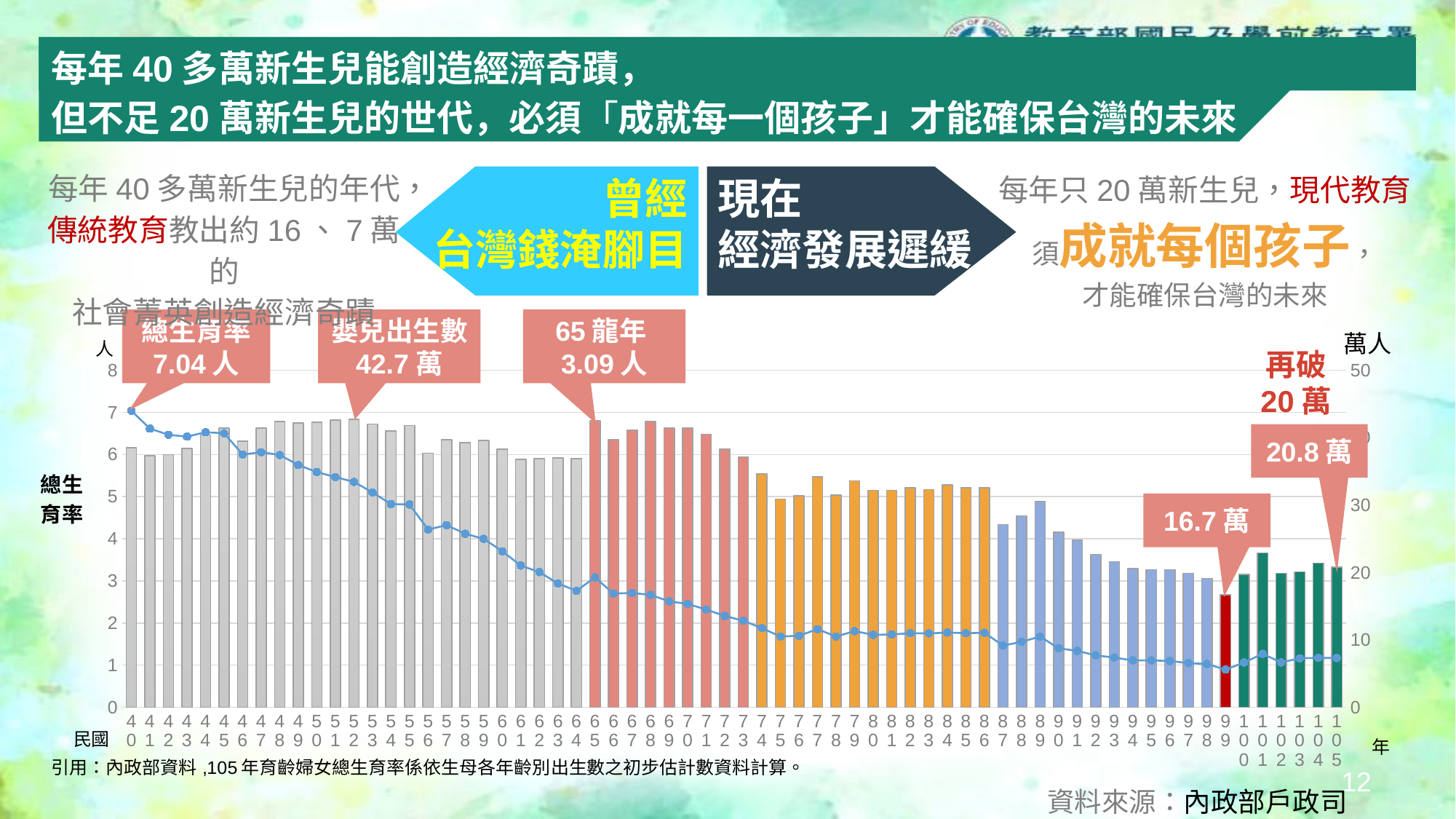

每年40多萬新生兒能創造經濟奇蹟，
但不足20萬新生兒的世代，必須「成就每一個孩子」才能確保台灣的未來

每年40多萬新生兒的年代，
傳統教育教出約16、7萬的
社會菁英創造經濟奇蹟
每年只20萬新生兒，現代教育須成就每個孩子，
才能確保台灣的未來
曾經
台灣錢淹腳目
現在
經濟發展遲緩
總生育率
7.04人
嬰兒出生數
42.7萬
65龍年3.09人

### Chart

| Category | 嬰兒出生數(萬人) | 總生育率(人) |
|---|---|---|
| 40 | 38.5 | 7.04 |
| 41 | 37.30000000000001 | 6.614999999999966 |
| 42 | 37.5 | 6.47 |
| 43 | 38.4 | 6.424999999999993 |
| 44 | 40.4 | 6.53 |
| 45 | 41.4 | 6.504999999999995 |
| 46 | 39.5 | 6.0 |
| 47 | 41.4 | 6.054999999999985 |
| 48 | 42.4 | 5.99 |
| 49 | 42.2 | 5.75 |
| 50 | 42.3 | 5.585 |
| 51 | 42.6 | 5.464999999999993 |
| 52 | 42.7 | 5.35 |
| 53 | 42.0 | 5.1 |
| 54 | 41.0 | 4.824999999999966 |
| 55 | 41.8 | 4.814999999999975 |
| 56 | 37.7 | 4.22 |
| 57 | 39.7 | 4.324999999999966 |
| 58 | 39.30000000000001 | 4.119999999999997 |
| 59 | 39.6 | 4.0 |
| 60 | 38.30000000000001 | 3.705 |
| 61 | 36.80000000000001 | 3.365 |
| 62 | 36.9 | 3.21 |
| 63 | 37.0 | 2.94 |
| 64 | 36.9 | 2.765 |
| 65 | 42.5 | 3.085 |
| 66 | 39.7 | 2.7 |
| 67 | 41.1 | 2.715 |
| 68 | 42.4 | 2.67 |
| 69 | 41.4 | 2.515 |
| 70 | 41.4 | 2.455 |
| 71 | 40.5 | 2.319999999999998 |
| 72 | 38.30000000000001 | 2.17 |
| 73 | 37.1 | 2.055 |
| 74 | 34.6 | 1.88 |
| 75 | 30.9 | 1.68 |
| 76 | 31.4 | 1.7 |
| 77 | 34.2 | 1.855 |
| 78 | 31.5 | 1.68 |
| 79 | 33.6 | 1.81 |
| 80 | 32.2 | 1.72 |
| 81 | 32.2 | 1.73 |
| 82 | 32.6 | 1.76 |
| 83 | 32.30000000000001 | 1.755 |
| 84 | 33.0 | 1.775 |
| 85 | 32.6 | 1.76 |
| 86 | 32.6 | 1.77 |
| 87 | 27.1 | 1.465 |
| 88 | 28.4 | 1.555 |
| 89 | 30.5 | 1.68 |
| 90 | 26.0 | 1.4 |
| 91 | 24.8 | 1.34 |
| 92 | 22.7 | 1.235 |
| 93 | 21.6 | 1.18 |
| 94 | 20.6 | 1.115 |
| 95 | 20.4 | 1.115 |
| 96 | 20.4 | 1.1 |
| 97 | 19.9 | 1.05 |
| 98 | 19.1 | 1.03 |
| 99 | 16.7 | 0.895 |
| 100 | 19.7 | 1.065 |
| 101 | 22.9 | 1.27 |
| 102 | 19.9 | 1.065 |
| 103 | 20.1 | 1.165 |
| 104 | 21.4 | 1.175 |
| 105 | 20.8 | 1.17 |
再破
20萬
20.8萬
16.7萬
12
資料來源：內政部戶政司